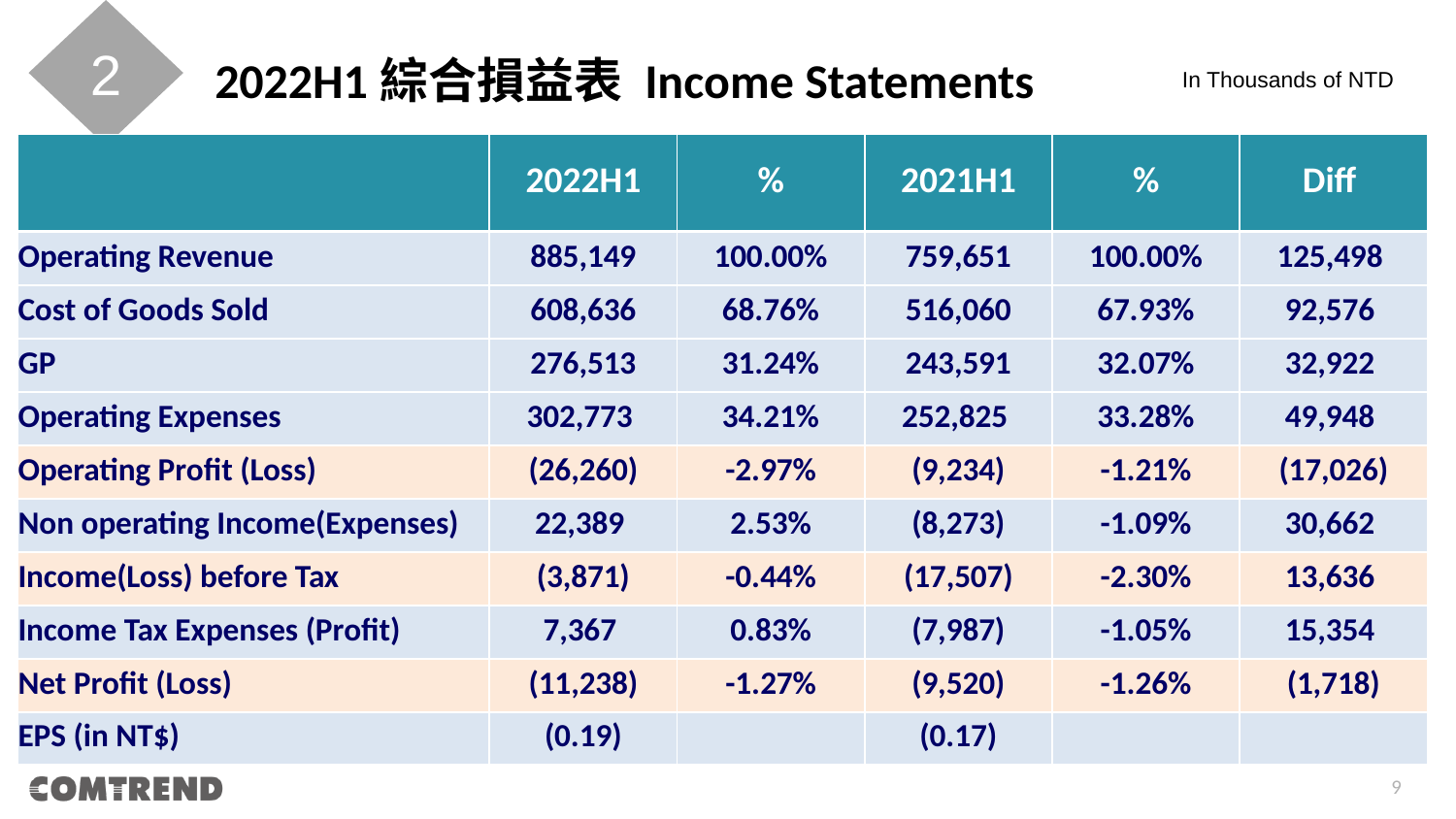

2
2022H1綜合損益表 Income Statements
In Thousands of NTD
|  | 2022H1 | % | 2021H1 | % | Diff |
| --- | --- | --- | --- | --- | --- |
| Operating Revenue | 885,149 | 100.00% | 759,651 | 100.00% | 125,498 |
| Cost of Goods Sold | 608,636 | 68.76% | 516,060 | 67.93% | 92,576 |
| GP | 276,513 | 31.24% | 243,591 | 32.07% | 32,922 |
| Operating Expenses | 302,773 | 34.21% | 252,825 | 33.28% | 49,948 |
| Operating Profit (Loss) | (26,260) | -2.97% | (9,234) | -1.21% | (17,026) |
| Non operating Income(Expenses) | 22,389 | 2.53% | (8,273) | -1.09% | 30,662 |
| Income(Loss) before Tax | (3,871) | -0.44% | (17,507) | -2.30% | 13,636 |
| Income Tax Expenses (Profit) | 7,367 | 0.83% | (7,987) | -1.05% | 15,354 |
| Net Profit (Loss) | (11,238) | -1.27% | (9,520) | -1.26% | (1,718) |
| EPS (in NT$) | (0.19) |  | (0.17) |  |  |
9